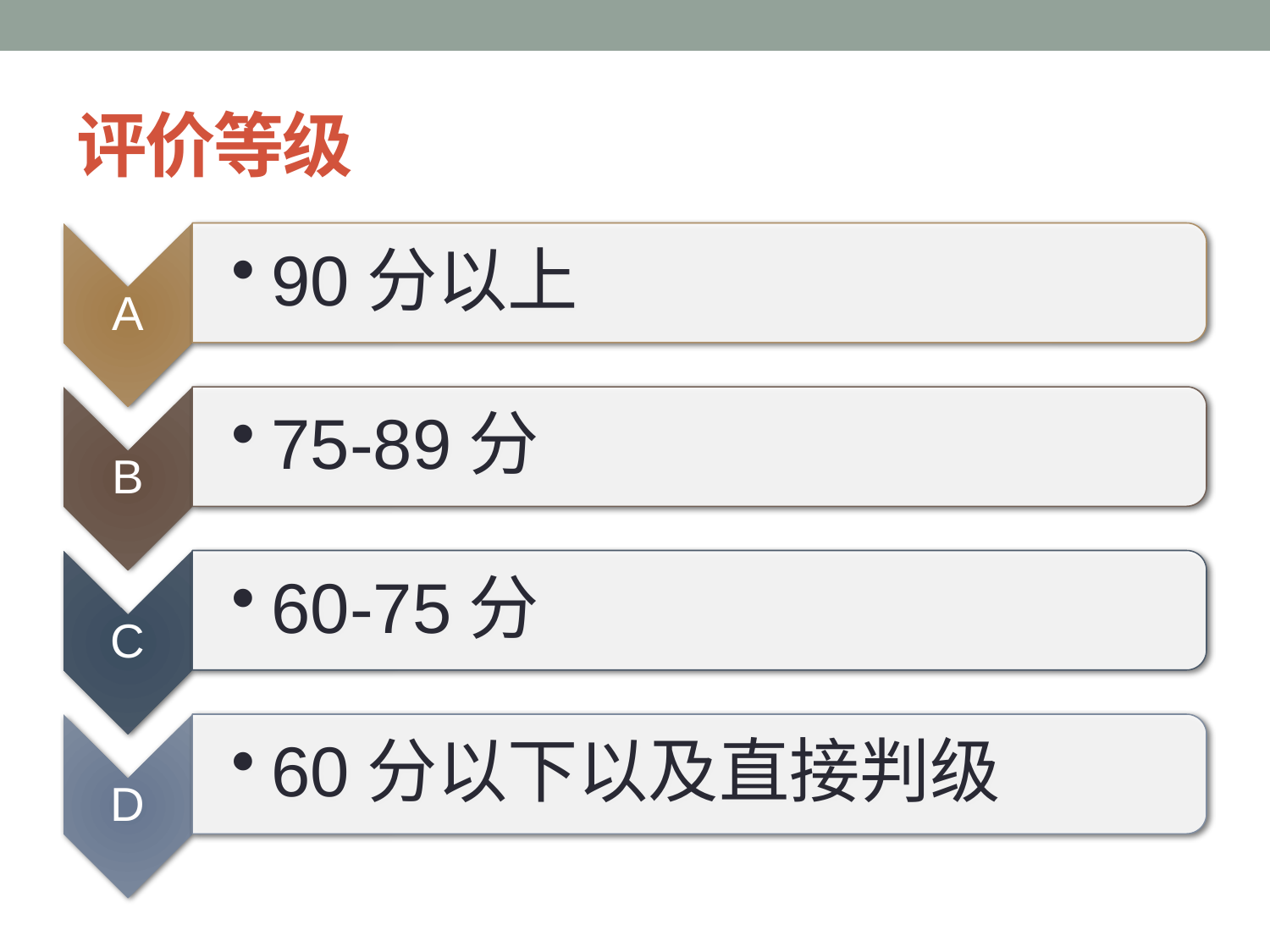

# 评价等级
A
90分以上
B
75-89分
C
60-75分
D
60分以下以及直接判级